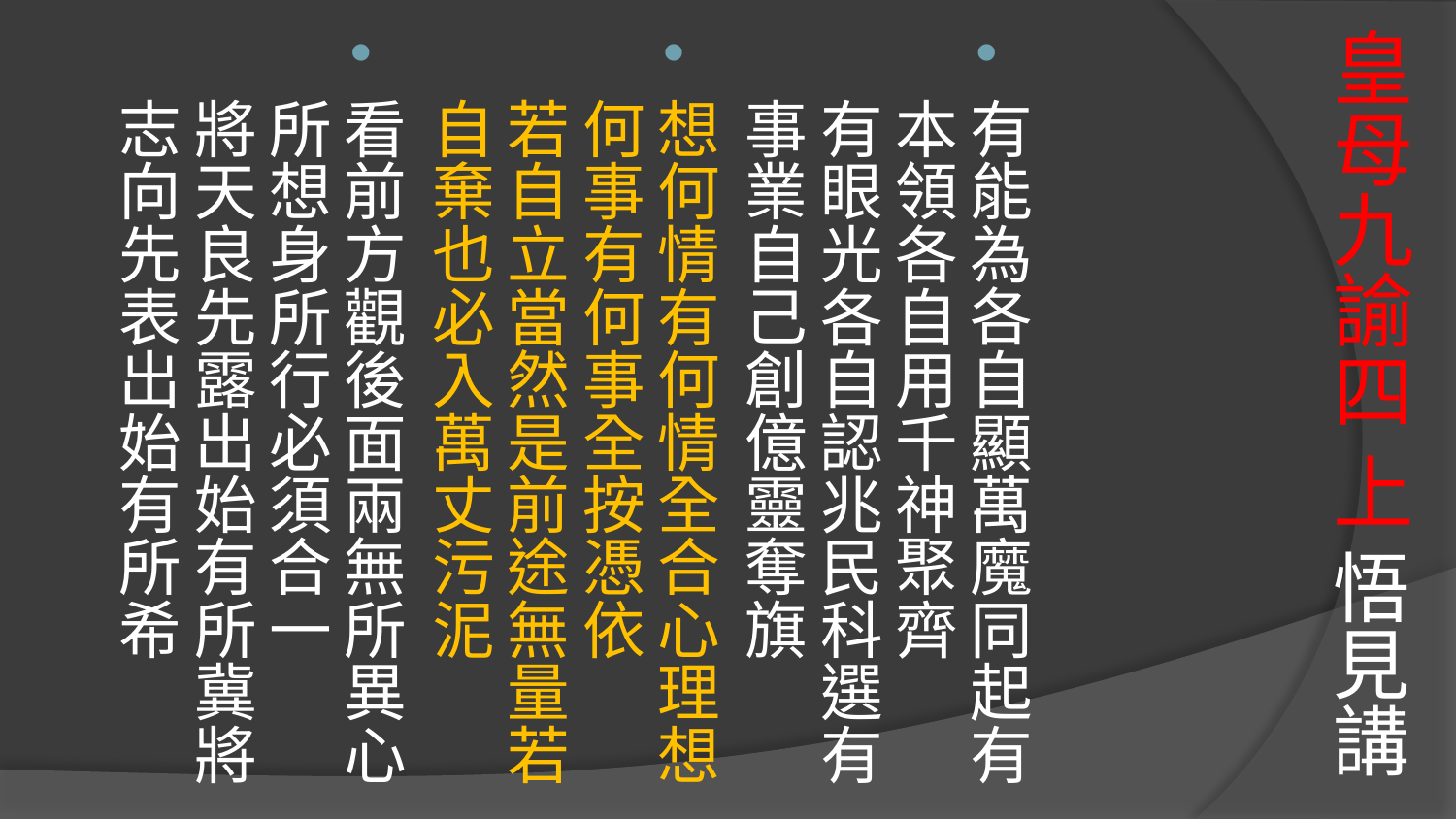

# 皇母九諭四 上 悟見講
有能為各自顯萬魔同起有本領各自用千神聚齊
有眼光各自認兆民科選有事業自己創億靈奪旗
想何情有何情全合心理想何事有何事全按憑依
若自立當然是前途無量若自棄也必入萬丈污泥
看前方觀後面兩無所異心所想身所行必須合一
將天良先露出始有所冀將志向先表出始有所希